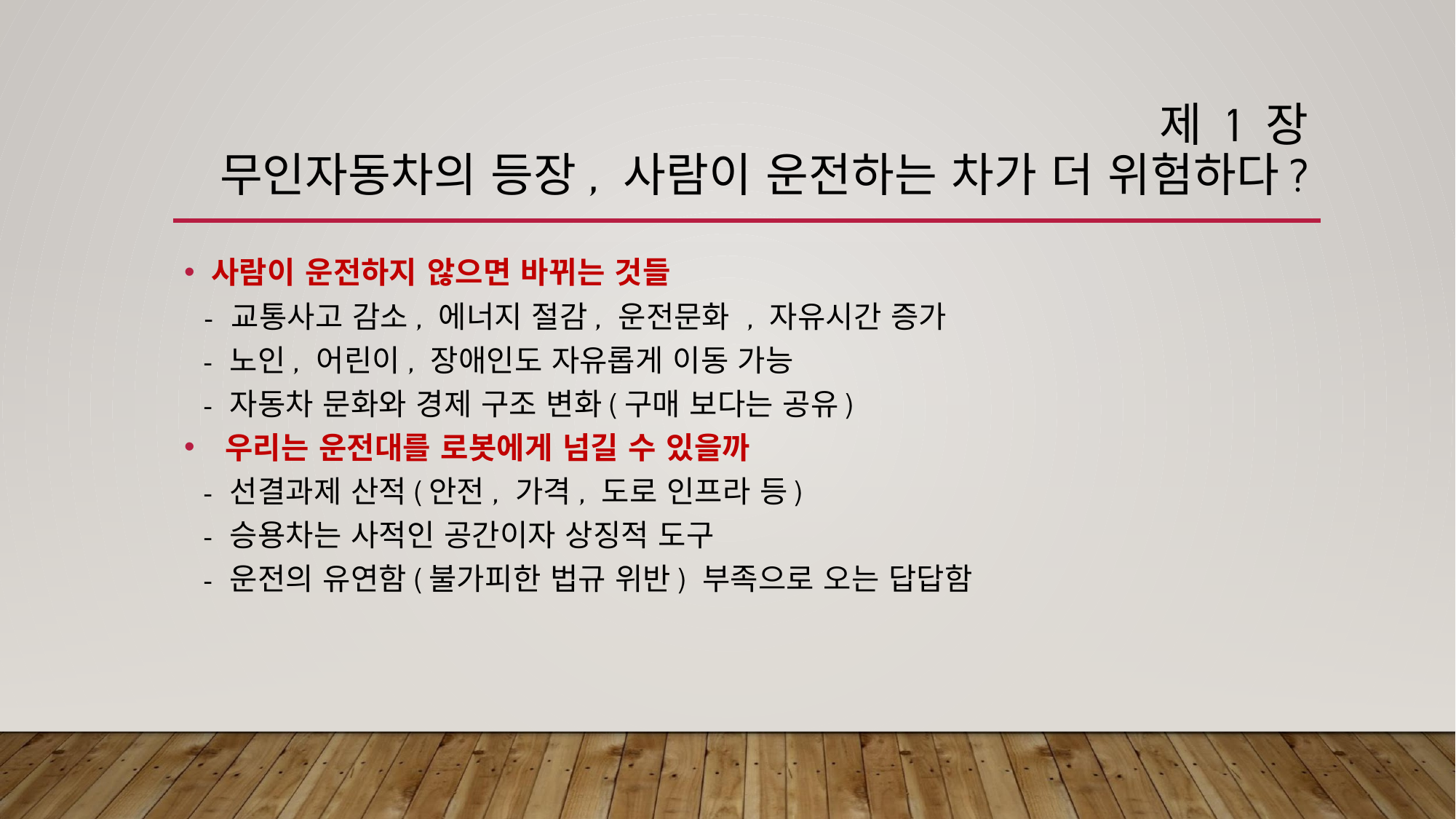

# 제 1 장 무인자동차의 등장, 사람이 운전하는 차가 더 위험하다?
사람이 운전하지 않으면 바뀌는 것들
  - 교통사고 감소, 에너지 절감, 운전문화 , 자유시간 증가
  - 노인, 어린이, 장애인도 자유롭게 이동 가능
  - 자동차 문화와 경제 구조 변화(구매 보다는 공유)
우리는 운전대를 로봇에게 넘길 수 있을까
  - 선결과제 산적(안전, 가격, 도로 인프라 등)
  - 승용차는 사적인 공간이자 상징적 도구
  - 운전의 유연함(불가피한 법규 위반) 부족으로 오는 답답함